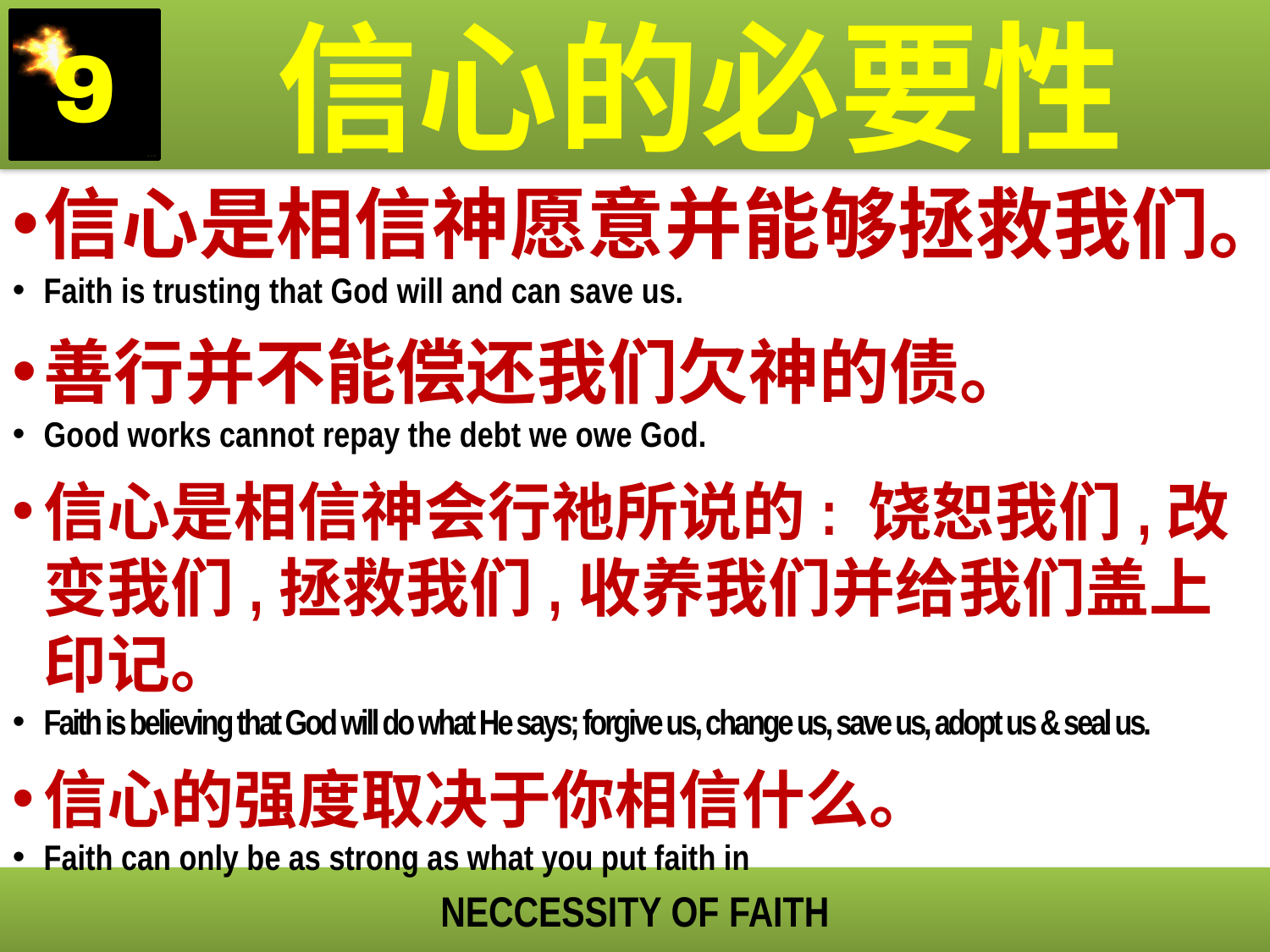

信心的必要性
9
信心是相信神愿意并能够拯救我们。
Faith is trusting that God will and can save us.

善行并不能偿还我们欠神的债。
Good works cannot repay the debt we owe God.

信心是相信神会行祂所说的: 饶恕我们,改变我们,拯救我们,收养我们并给我们盖上印记。
Faith is believing that God will do what He says; forgive us, change us, save us, adopt us & seal us.

信心的强度取决于你相信什么。
Faith can only be as strong as what you put faith in
NECCESSITY OF FAITH